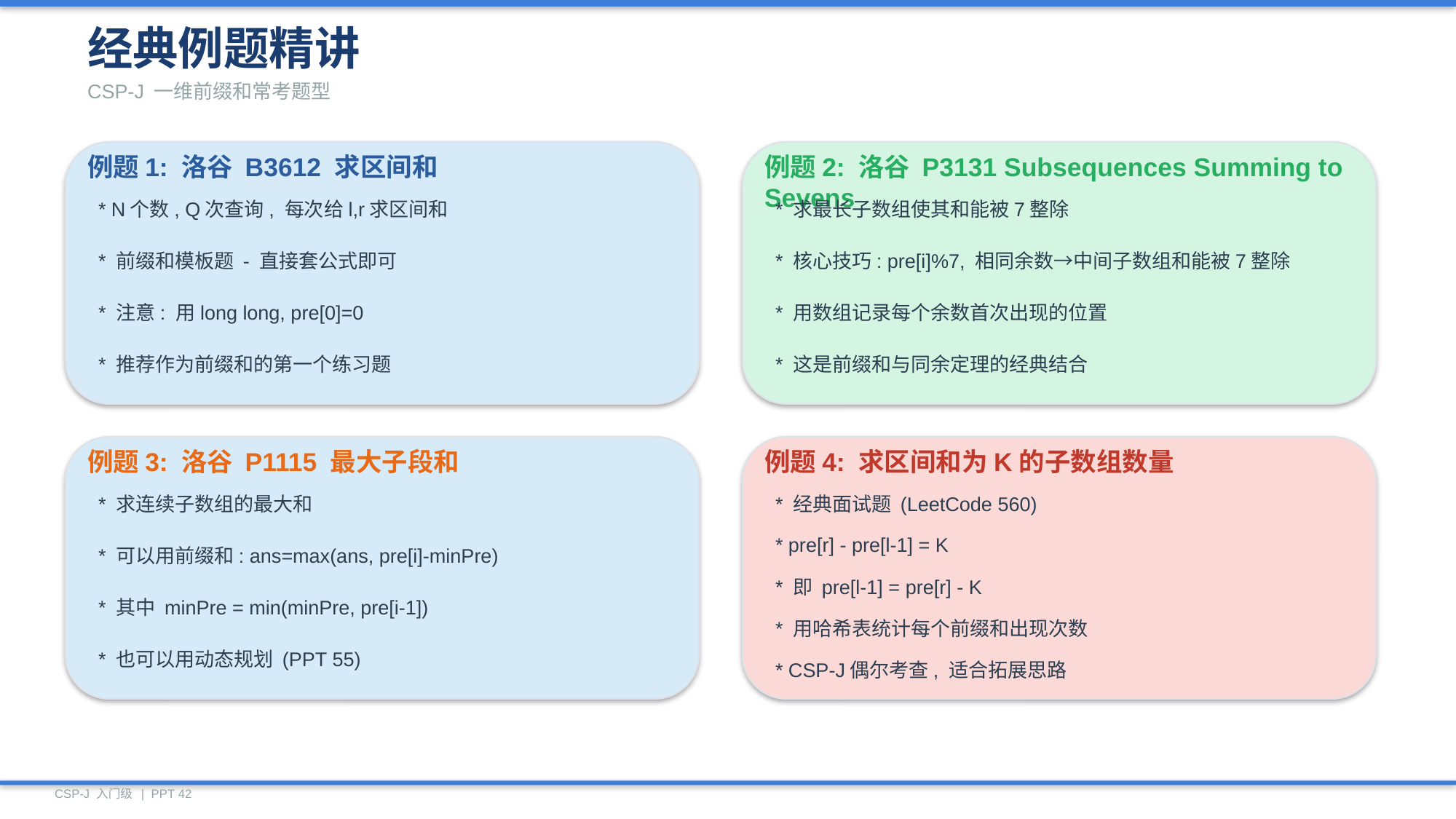

经典例题精讲
CSP-J 一维前缀和常考题型

例题1: 洛谷 B3612 求区间和
例题2: 洛谷 P3131 Subsequences Summing to Sevens
* N个数, Q次查询, 每次给l,r求区间和
* 求最长子数组使其和能被7整除
* 前缀和模板题 - 直接套公式即可
* 核心技巧: pre[i]%7, 相同余数→中间子数组和能被7整除
* 注意: 用long long, pre[0]=0
* 用数组记录每个余数首次出现的位置
* 推荐作为前缀和的第一个练习题
* 这是前缀和与同余定理的经典结合

例题3: 洛谷 P1115 最大子段和
例题4: 求区间和为K的子数组数量
* 求连续子数组的最大和
* 经典面试题 (LeetCode 560)
* pre[r] - pre[l-1] = K
* 可以用前缀和: ans=max(ans, pre[i]-minPre)
* 即 pre[l-1] = pre[r] - K
* 其中 minPre = min(minPre, pre[i-1])
* 用哈希表统计每个前缀和出现次数
* 也可以用动态规划 (PPT 55)
* CSP-J偶尔考查, 适合拓展思路

CSP-J 入门级  |  PPT 42